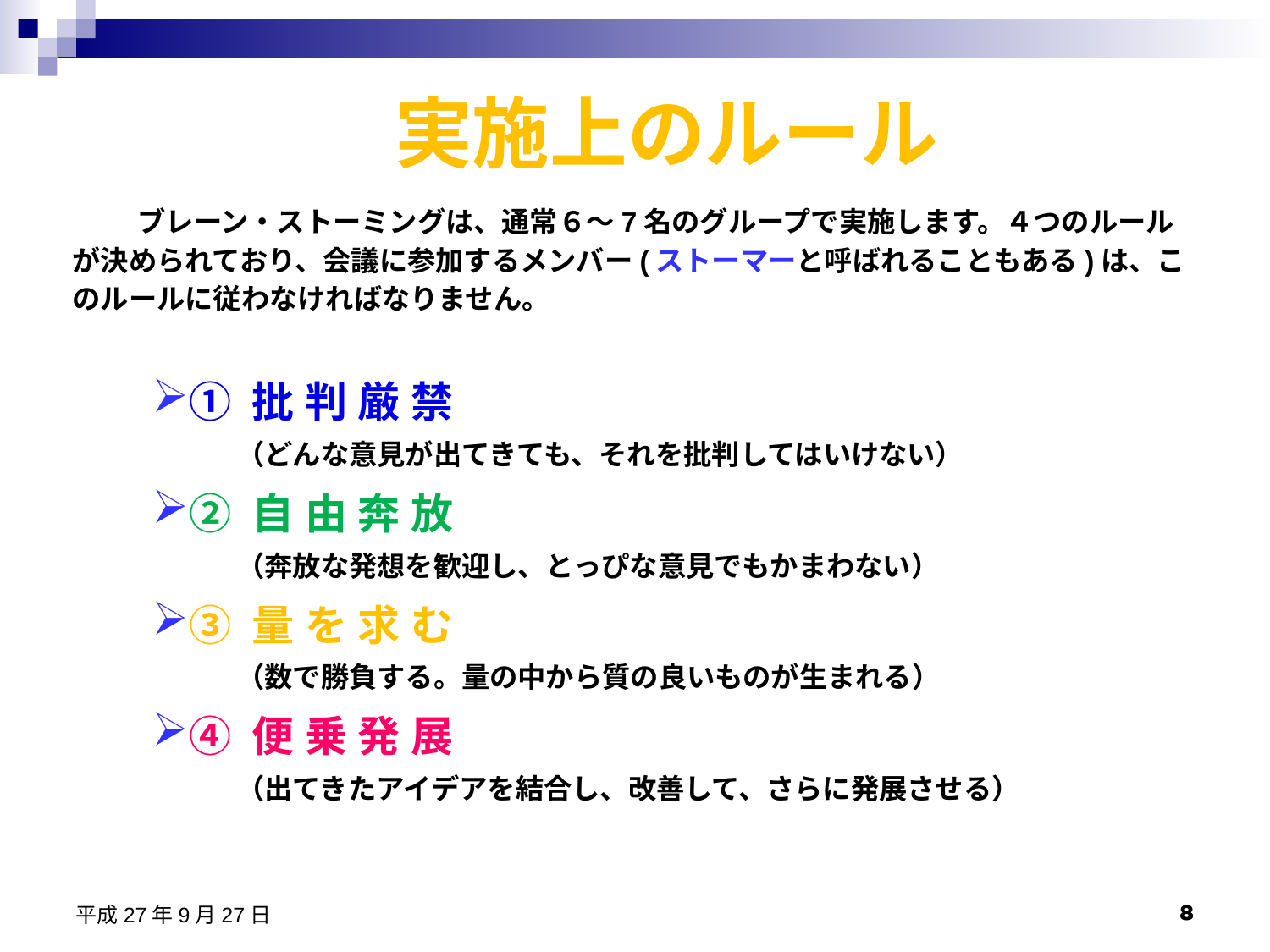

実施上のルール
　　　　ブレーン・ストーミングは、通常６～7名のグループで実施します。４つのルールが決められており、会議に参加するメンバー(ストーマーと呼ばれることもある)は、このルールに従わなければなりません。

①批判厳禁
　　　（どんな意見が出てきても、それを批判してはいけない）
②自由奔放
　　　（奔放な発想を歓迎し、とっぴな意見でもかまわない）
③量を求む
　　　（数で勝負する。量の中から質の良いものが生まれる）
④便乗発展
　　　（出てきたアイデアを結合し、改善して、さらに発展させる）

平成27年9月27日
8
8